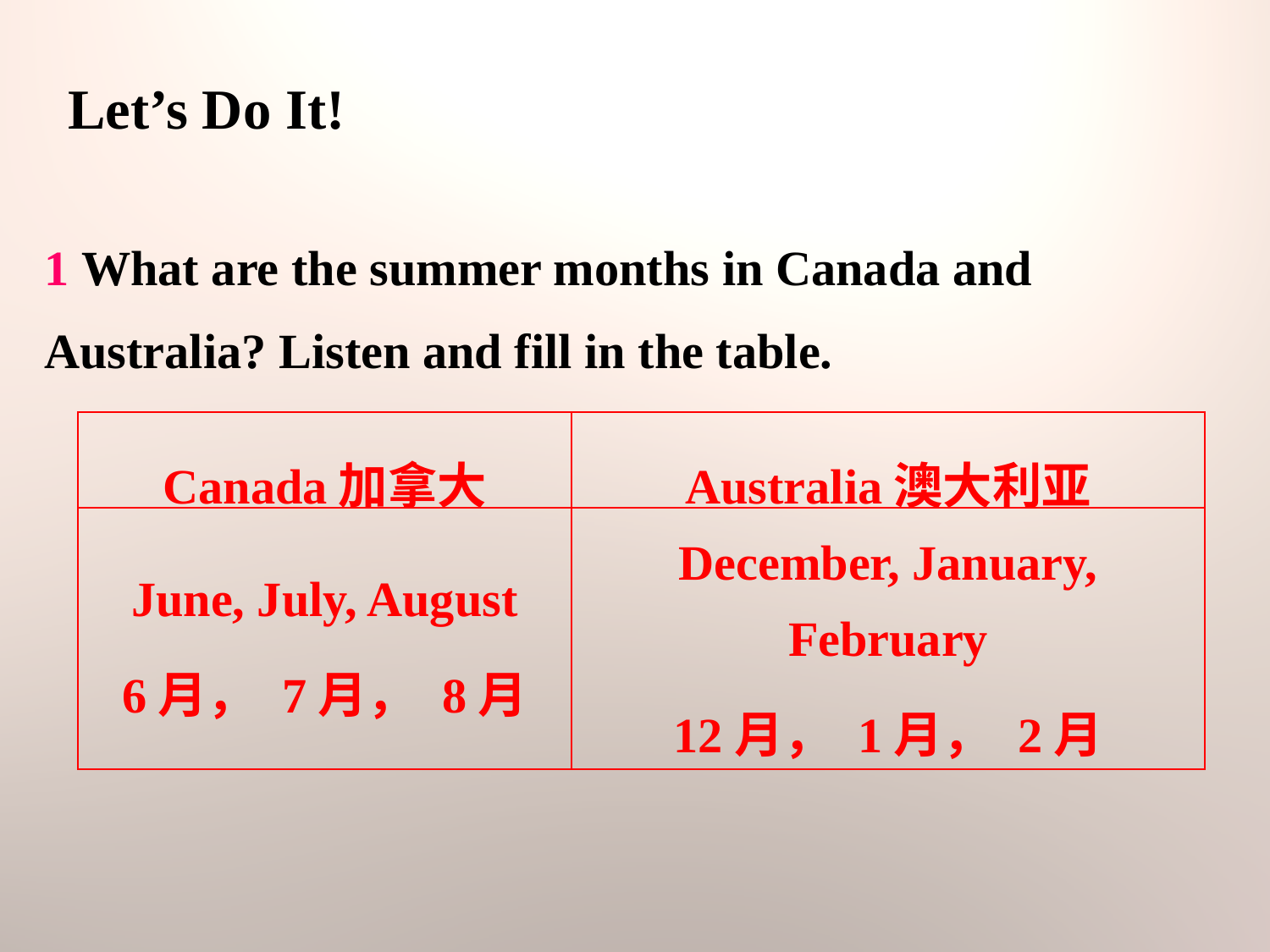

Let’s Do It!
1 What are the summer months in Canada and Australia? Listen and fill in the table.
| Canada加拿大 | Australia澳大利亚 |
| --- | --- |
| June, July, August 6月， 7月， 8月 | December, January, February 12月， 1月， 2月 |